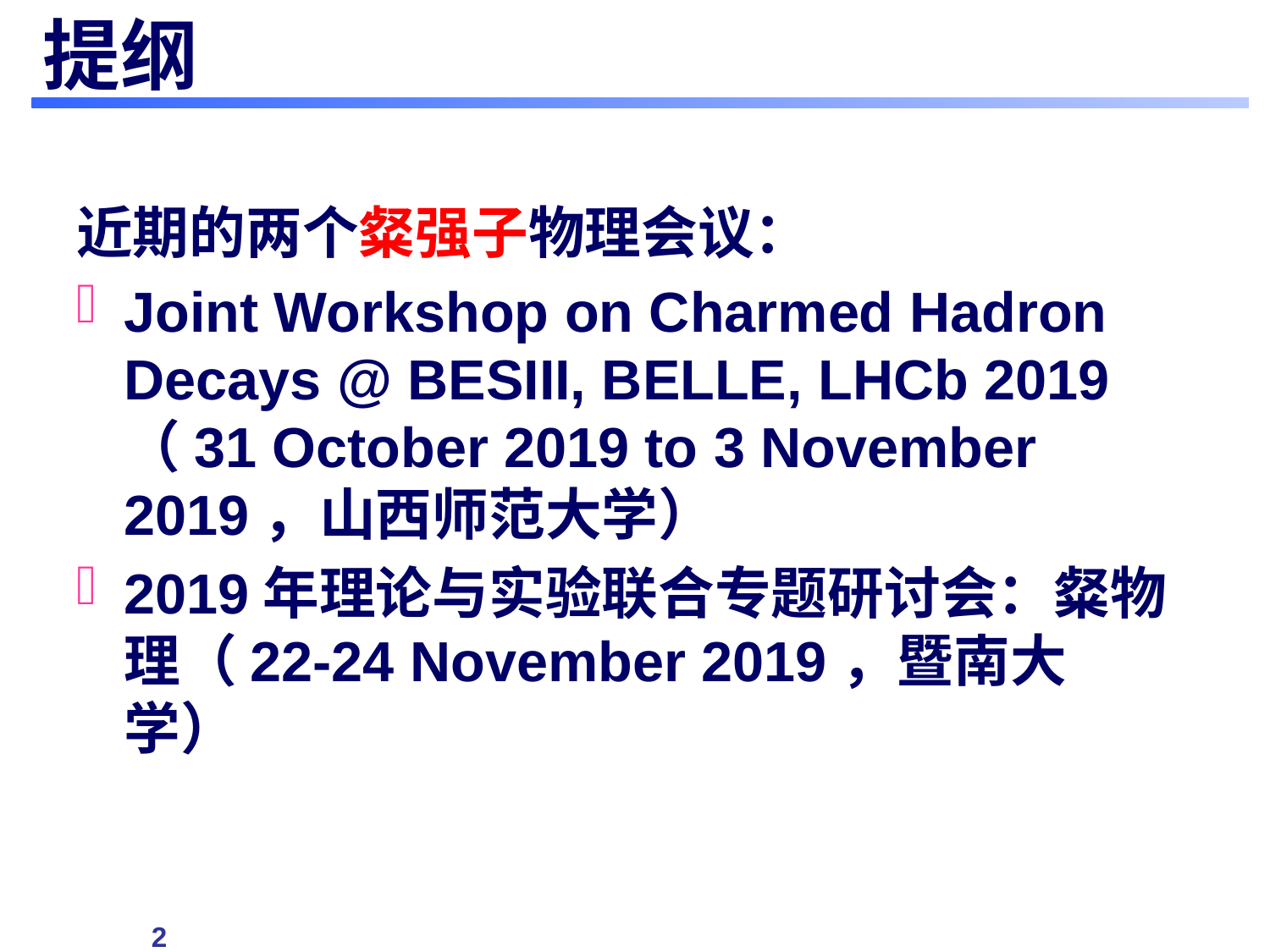

# 提纲
近期的两个粲强子物理会议：
Joint Workshop on Charmed Hadron Decays @ BESIII, BELLE, LHCb 2019 （31 October 2019 to 3 November 2019，山西师范大学）
2019年理论与实验联合专题研讨会：粲物理（22-24 November 2019，暨南大学）
2